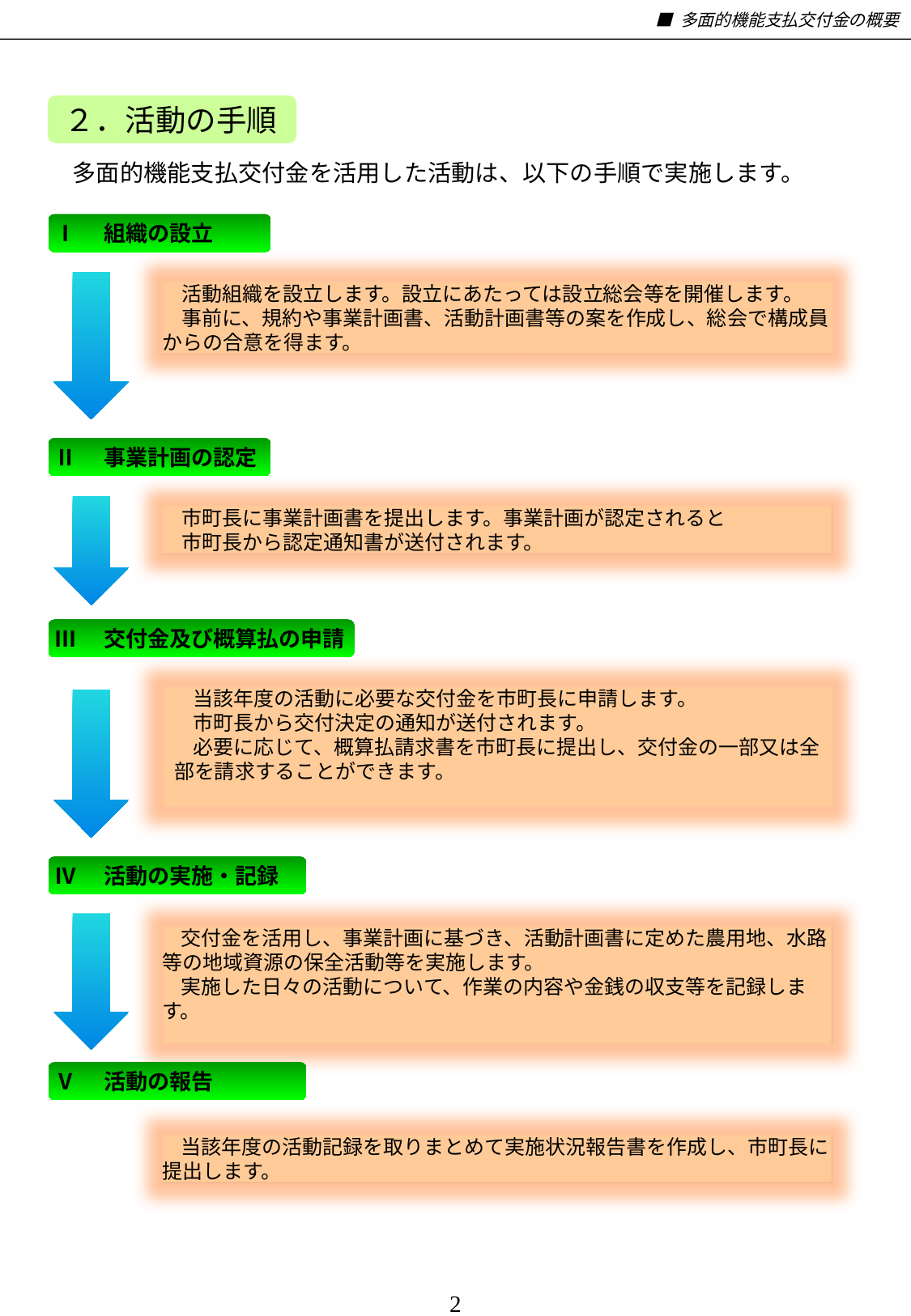

■ 多面的機能支払交付金の概要

２．活動の手順
多面的機能支払交付金を活用した活動は、以下の手順で実施します。
Ⅰ　組織の設立

活動組織を設立します。設立にあたっては設立総会等を開催します。
事前に、規約や事業計画書、活動計画書等の案を作成し、総会で構成員からの合意を得ます。
Ⅱ　事業計画の認定

市町長に事業計画書を提出します。事業計画が認定されると
市町長から認定通知書が送付されます。
Ⅲ　交付金及び概算払の申請
当該年度の活動に必要な交付金を市町長に申請します。
市町長から交付決定の通知が送付されます。
必要に応じて、概算払請求書を市町長に提出し、交付金の一部又は全部を請求することができます。

Ⅳ　活動の実施・記録

交付金を活用し、事業計画に基づき、活動計画書に定めた農用地、水路等の地域資源の保全活動等を実施します。
実施した日々の活動について、作業の内容や金銭の収支等を記録します。

Ⅴ　活動の報告
当該年度の活動記録を取りまとめて実施状況報告書を作成し、市町長に提出します。
2